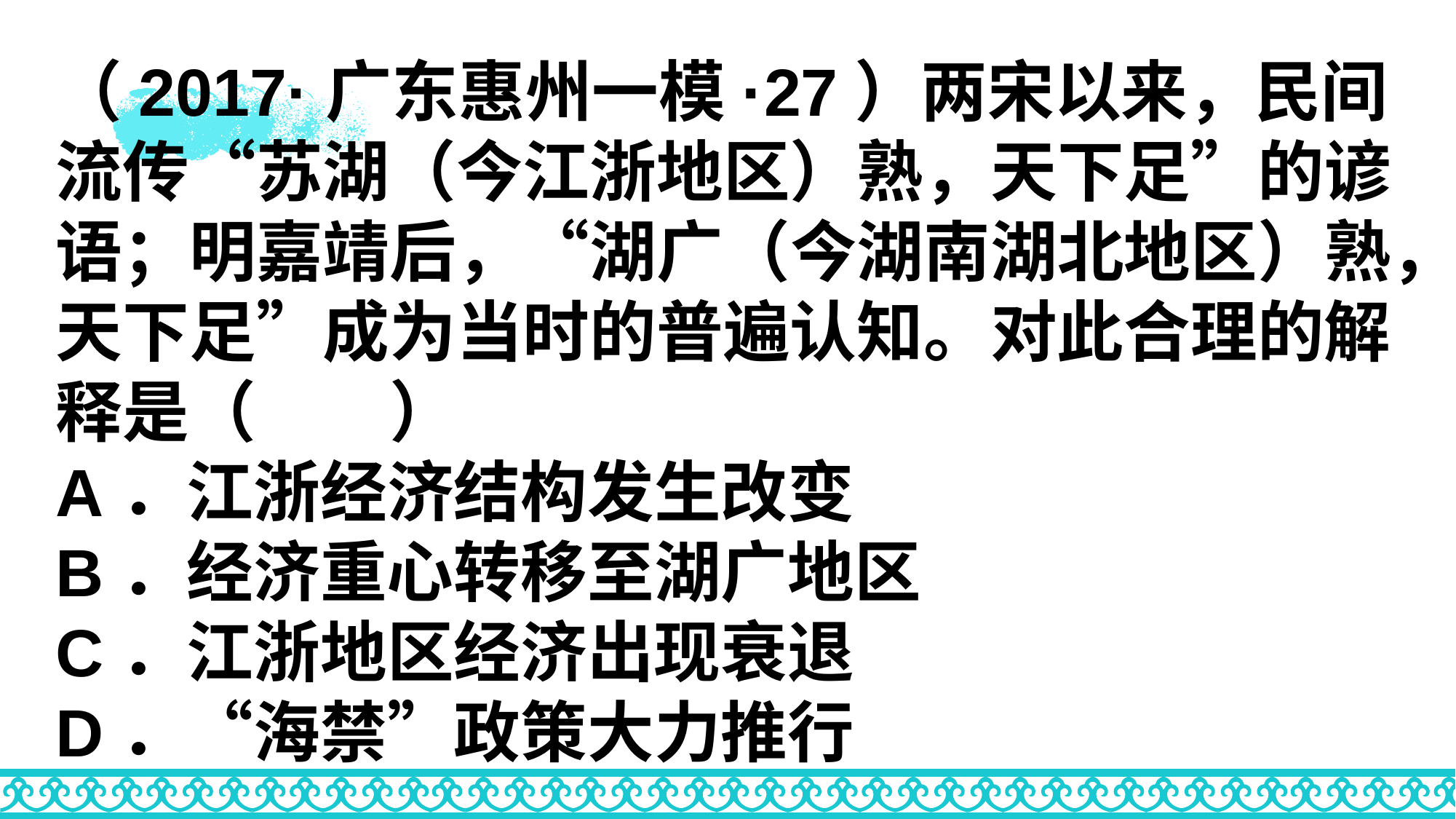

（2017·广东惠州一模·27）两宋以来，民间流传“苏湖（今江浙地区）熟，天下足”的谚语；明嘉靖后，“湖广（今湖南湖北地区）熟，天下足”成为当时的普遍认知。对此合理的解释是（　　）
A．江浙经济结构发生改变
B．经济重心转移至湖广地区
C．江浙地区经济出现衰退
D．“海禁”政策大力推行